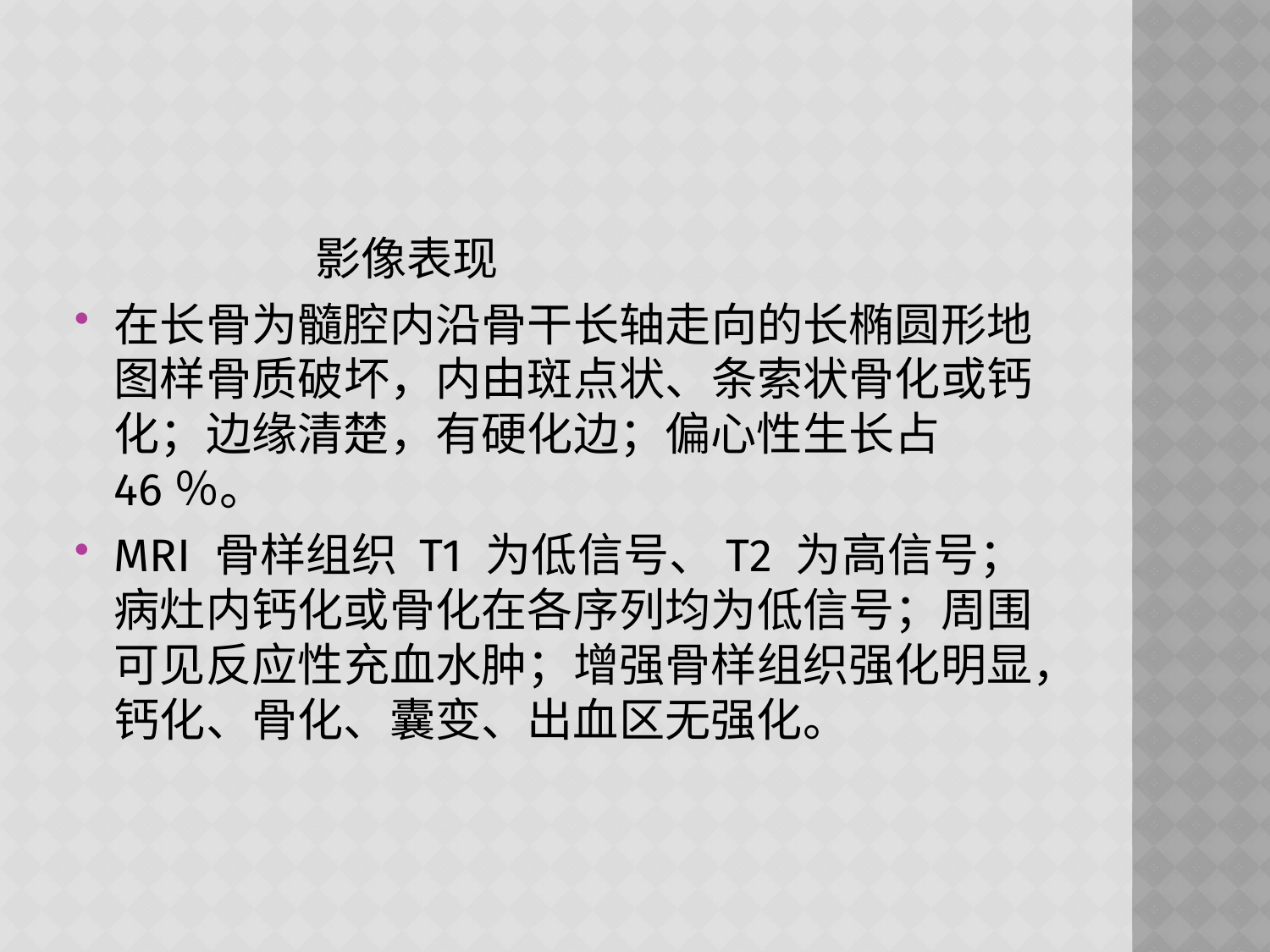

#
                      影像表现
在长骨为髓腔内沿骨干长轴走向的长椭圆形地图样骨质破坏，内由斑点状、条索状骨化或钙化；边缘清楚，有硬化边；偏心性生长占 46％。
MRI 骨样组织 T1 为低信号、T2 为高信号；病灶内钙化或骨化在各序列均为低信号；周围可见反应性充血水肿；增强骨样组织强化明显，钙化、骨化、囊变、出血区无强化。